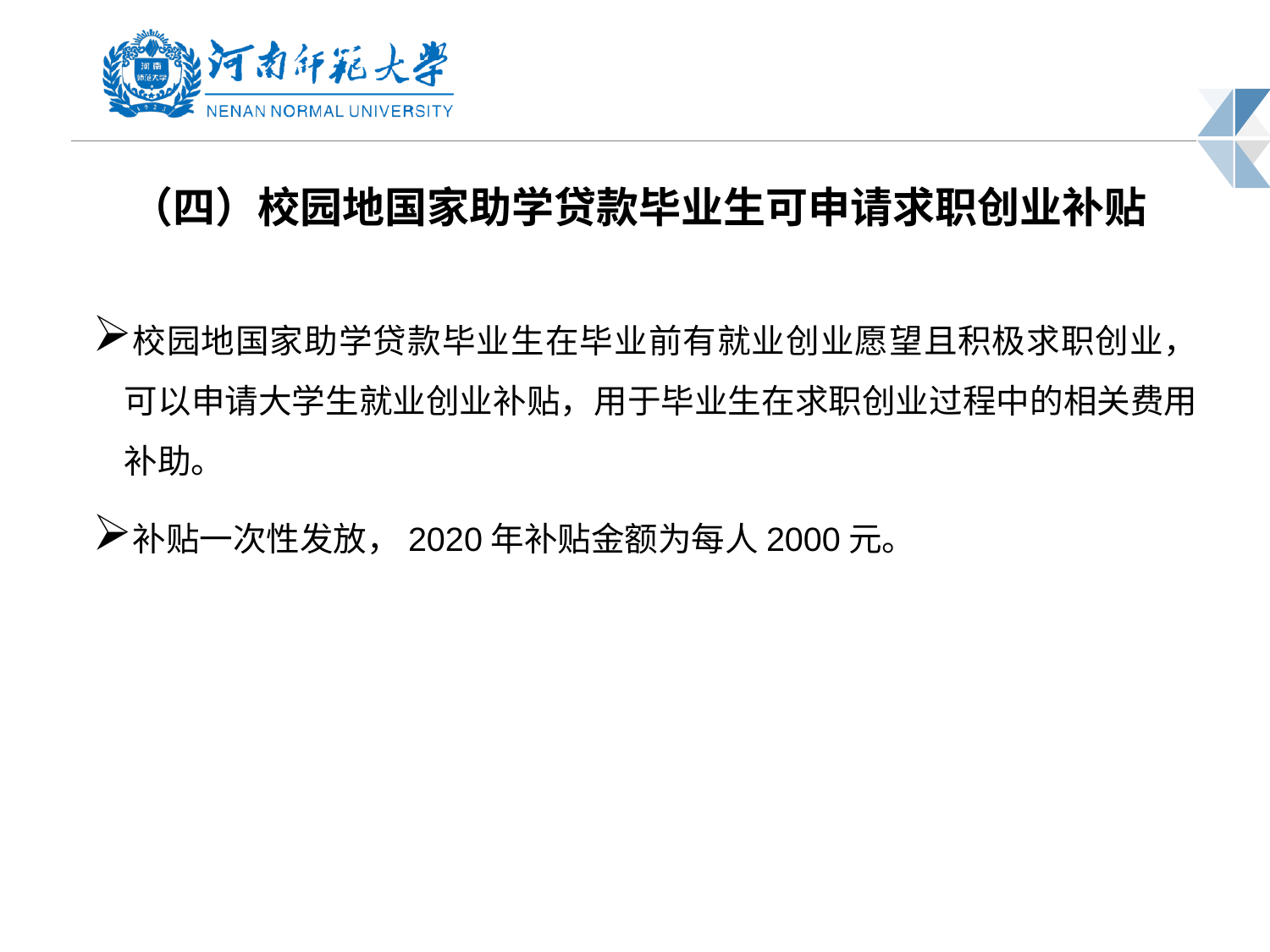

（四）校园地国家助学贷款毕业生可申请求职创业补贴
校园地国家助学贷款毕业生在毕业前有就业创业愿望且积极求职创业，可以申请大学生就业创业补贴，用于毕业生在求职创业过程中的相关费用补助。
补贴一次性发放，2020年补贴金额为每人2000元。